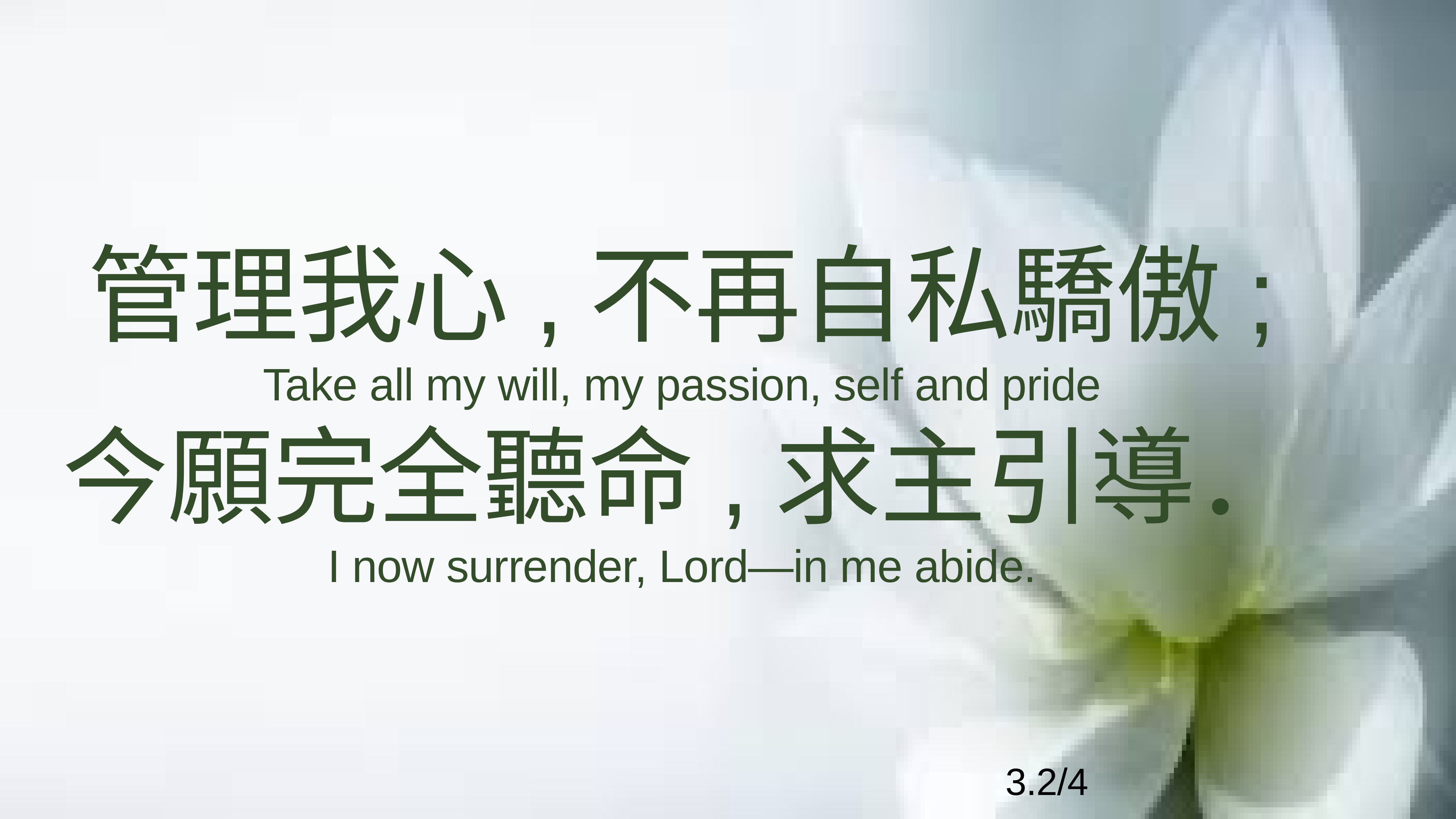

# 管理我心,不再自私驕傲;
Take all my will, my passion, self and pride
今願完全聽命,求主引導．
I now surrender, Lord—in me abide.
3.2/4